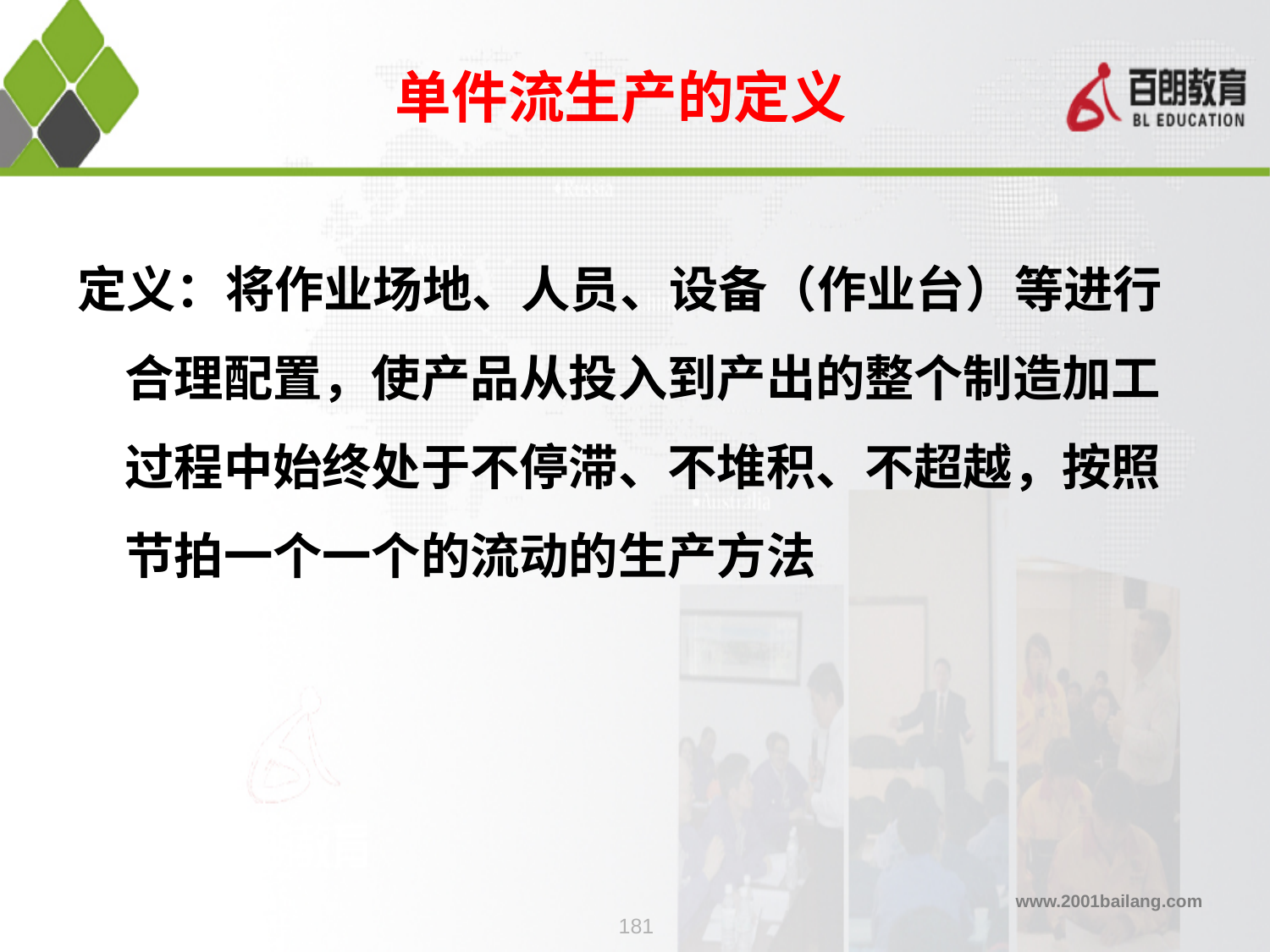

# 单件流生产的定义
定义：将作业场地、人员、设备（作业台）等进行合理配置，使产品从投入到产出的整个制造加工过程中始终处于不停滞、不堆积、不超越，按照节拍一个一个的流动的生产方法
181